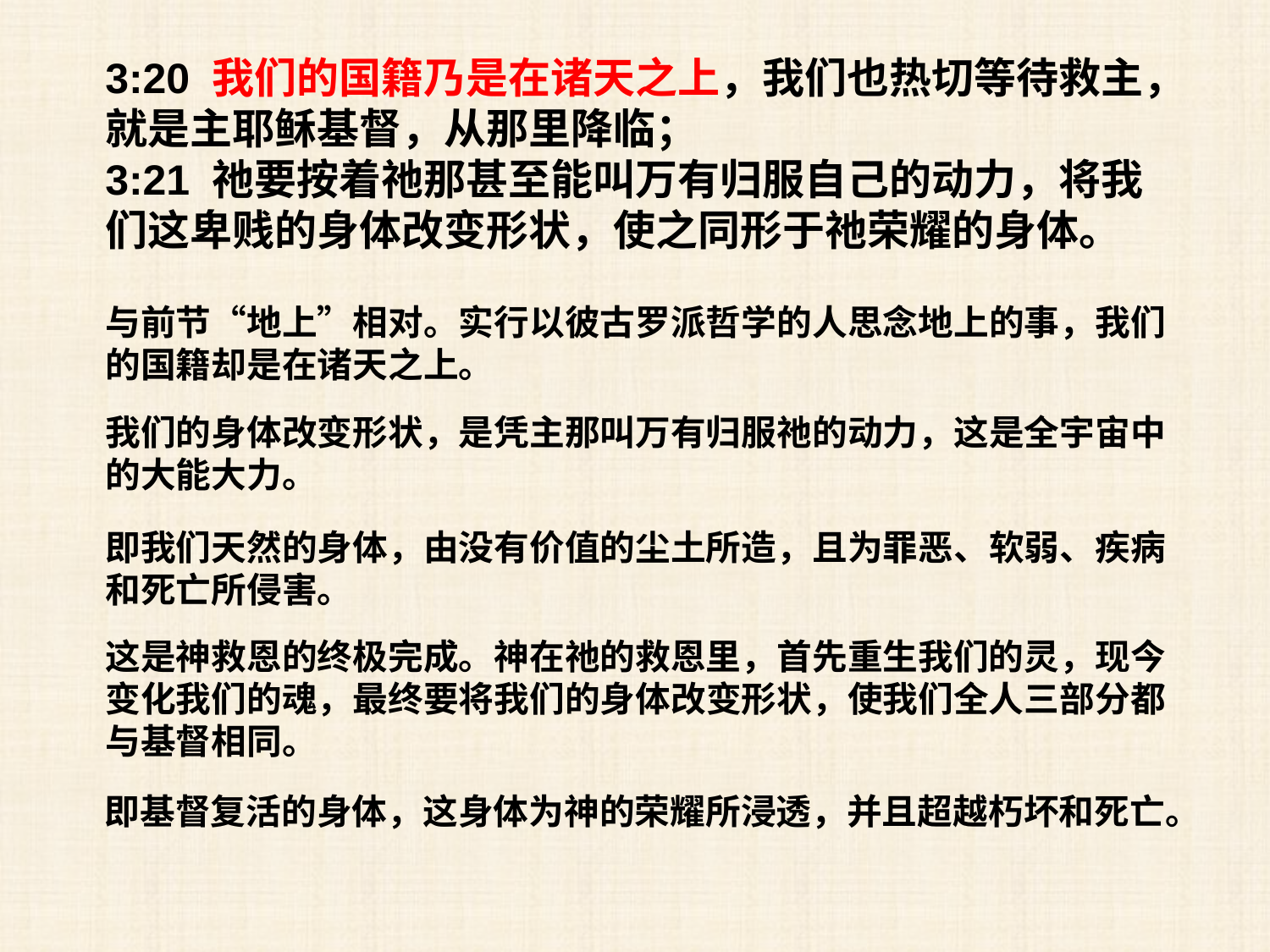

3:20 我们的国籍乃是在诸天之上，我们也热切等待救主，就是主耶稣基督，从那里降临；
3:21 祂要按着祂那甚至能叫万有归服自己的动力，将我们这卑贱的身体改变形状，使之同形于祂荣耀的身体。
与前节“地上”相对。实行以彼古罗派哲学的人思念地上的事，我们的国籍却是在诸天之上。
我们的身体改变形状，是凭主那叫万有归服祂的动力，这是全宇宙中的大能大力。
即我们天然的身体，由没有价值的尘土所造，且为罪恶、软弱、疾病和死亡所侵害。
这是神救恩的终极完成。神在祂的救恩里，首先重生我们的灵，现今变化我们的魂，最终要将我们的身体改变形状，使我们全人三部分都与基督相同。
即基督复活的身体，这身体为神的荣耀所浸透，并且超越朽坏和死亡。